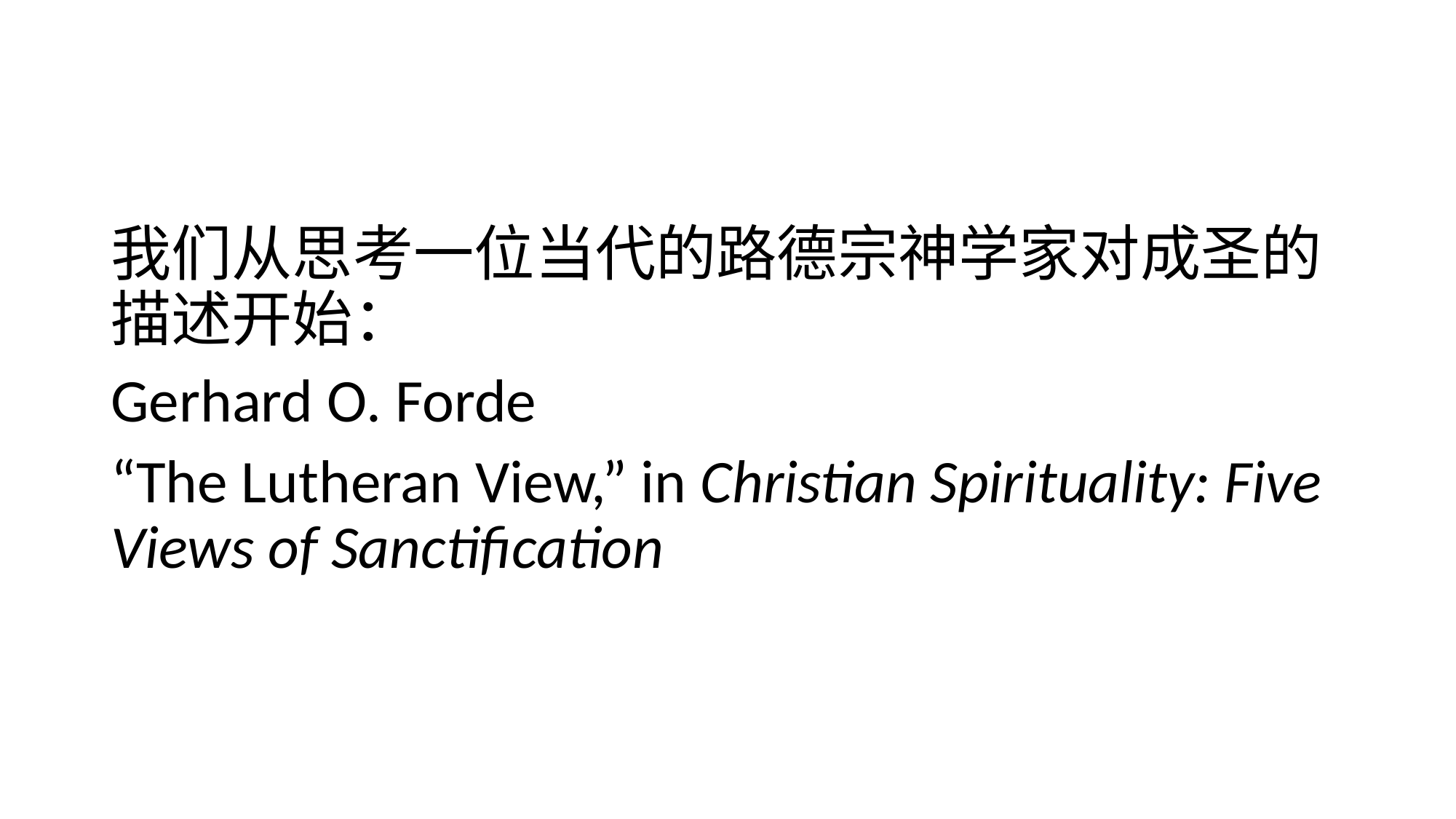

#
我们从思考一位当代的路德宗神学家对成圣的描述开始：
Gerhard O. Forde
“The Lutheran View,” in Christian Spirituality: Five Views of Sanctification